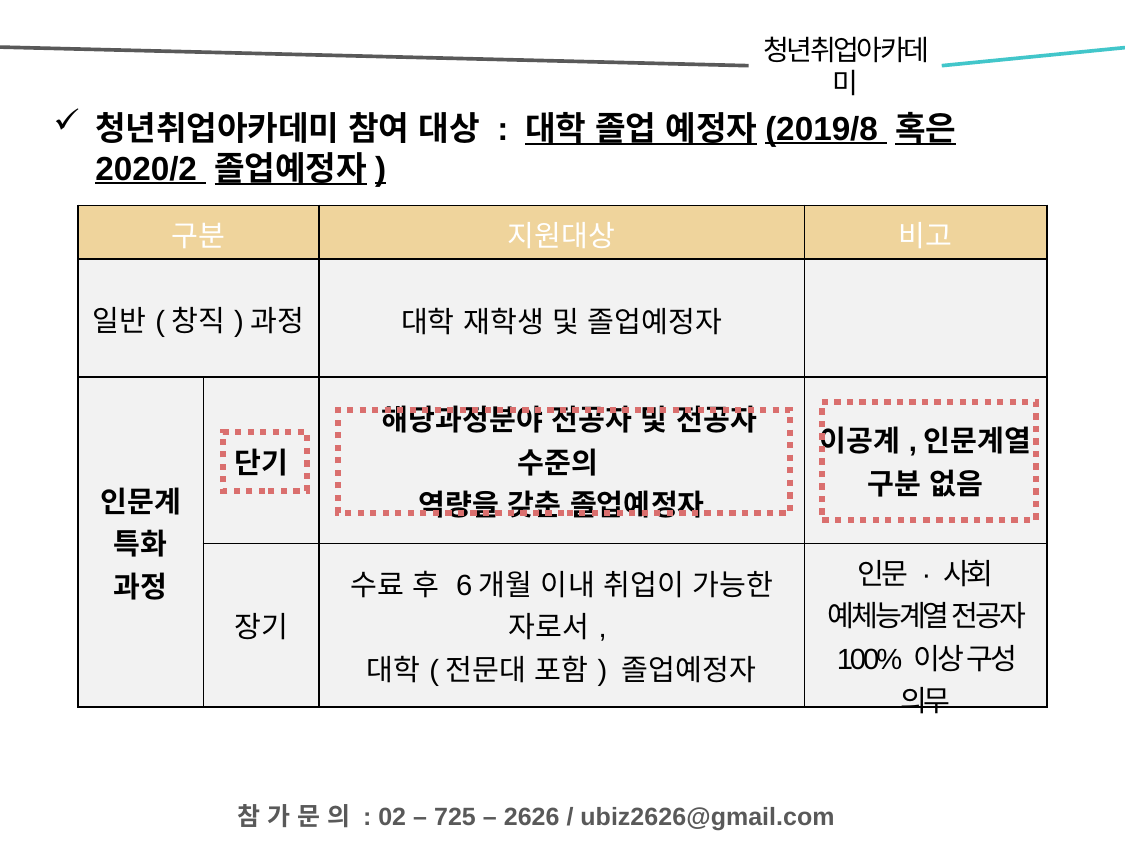

청년취업아카데미
청년취업아카데미 참여 대상 : 대학 졸업 예정자(2019/8 혹은 2020/2 졸업예정자)
| 구분 |  | 지원대상 | 비고 |
| --- | --- | --- | --- |
| 일반(창직)과정 |  | 대학 재학생 및 졸업예정자 |  |
| 인문계 특화 과정 | 단기 | 해당과정분야 전공자 및 전공자 수준의 역량을 갖춘 졸업예정자 | 이공계,인문계열 구분 없음 |
|  | 장기 | 수료 후 6개월 이내 취업이 가능한 자로서, 대학(전문대 포함) 졸업예정자 | 인문 · 사회 예체능계열 전공자 100% 이상 구성 의무 |

참 가 문 의 : 02 – 725 – 2626 / ubiz2626@gmail.com